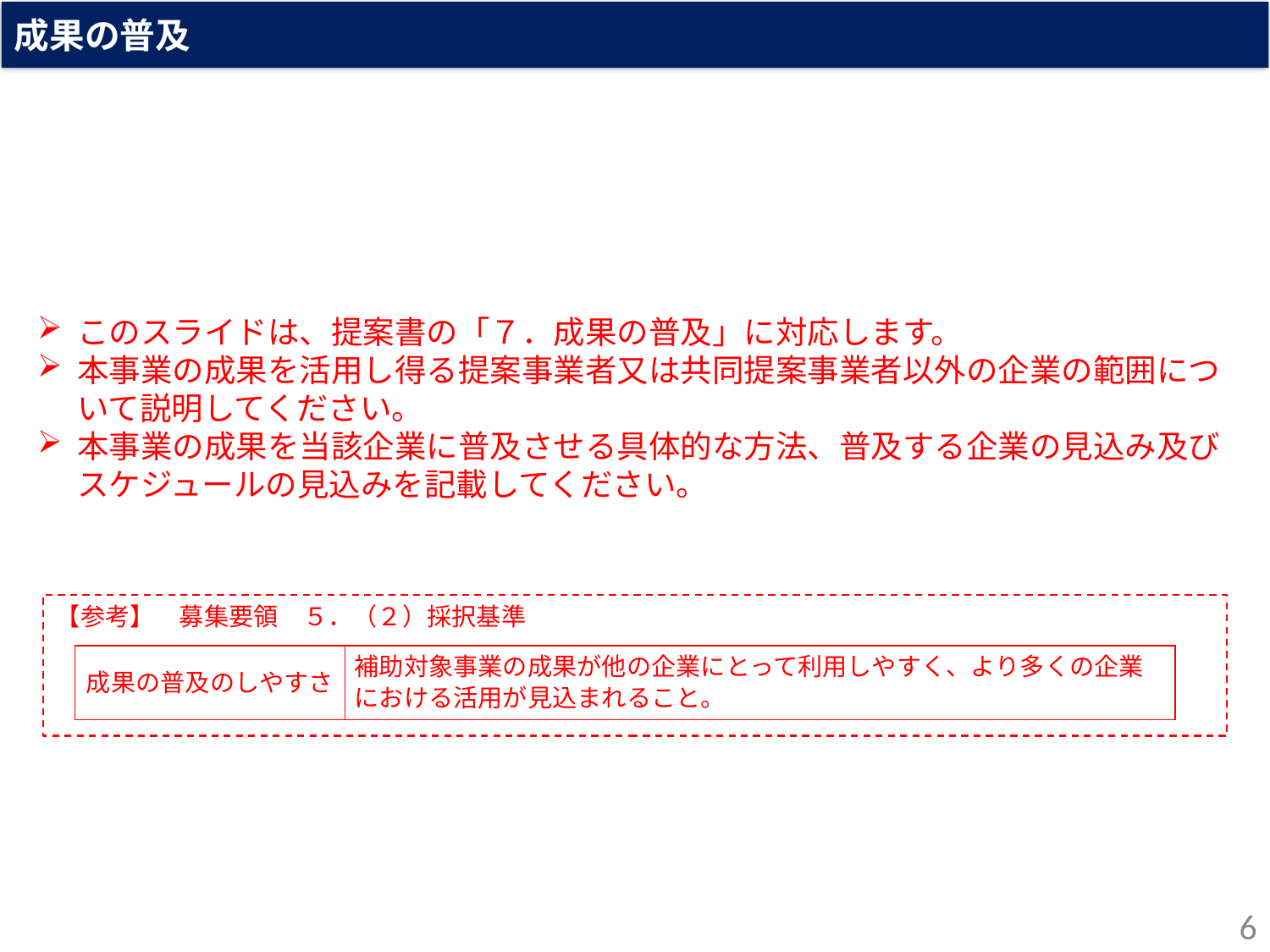

成果の普及
このスライドは、提案書の「７．成果の普及」に対応します。
本事業の成果を活用し得る提案事業者又は共同提案事業者以外の企業の範囲について説明してください。
本事業の成果を当該企業に普及させる具体的な方法、普及する企業の見込み及びスケジュールの見込みを記載してください。
【参考】　募集要領　５．（２）採択基準
| 成果の普及のしやすさ | 補助対象事業の成果が他の企業にとって利用しやすく、より多くの企業における活用が見込まれること。 |
| --- | --- |
6